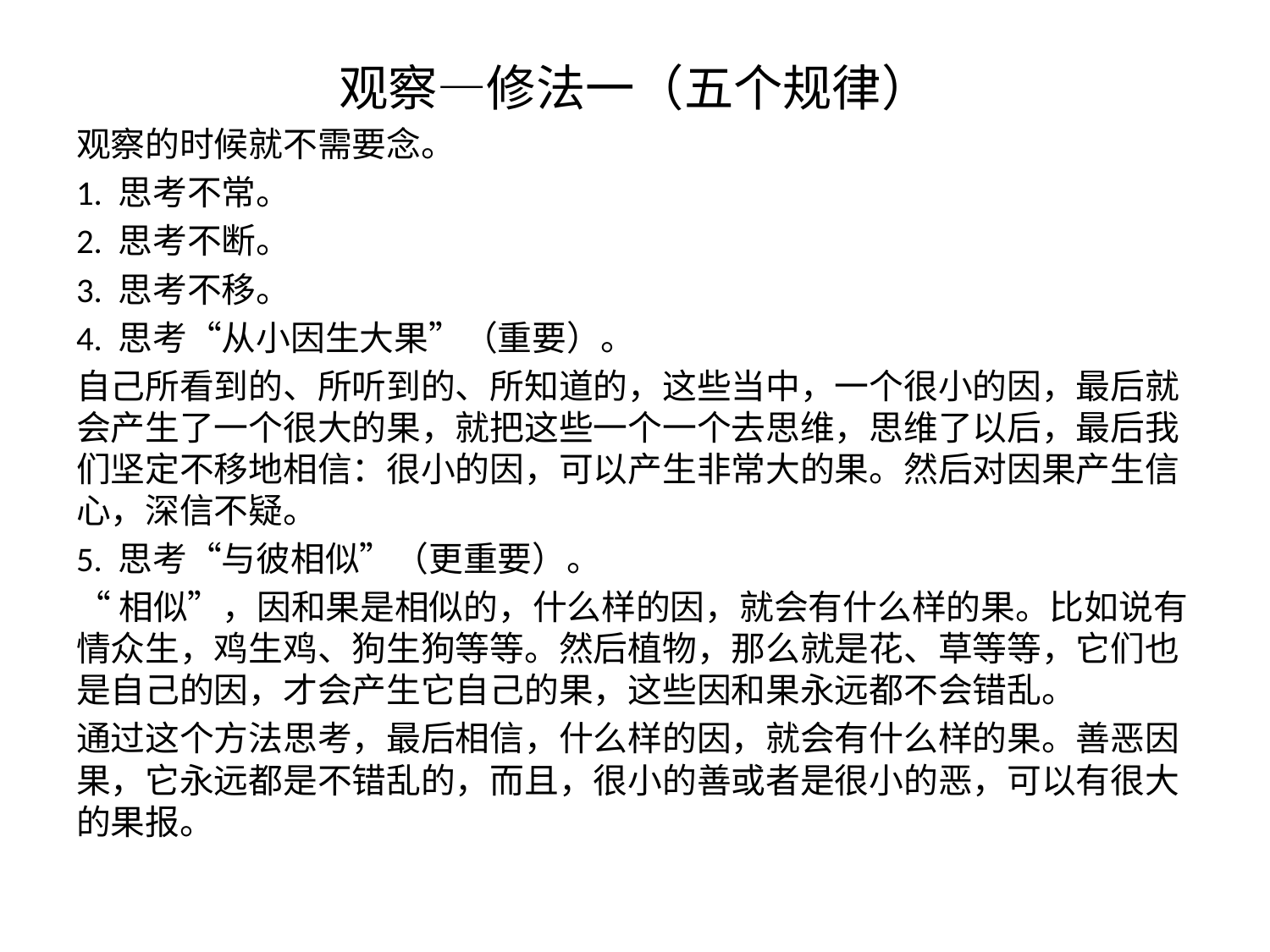

# 观察—修法一（五个规律）
观察的时候就不需要念。
1. 思考不常。
2. 思考不断。
3. 思考不移。
4. 思考“从小因生大果”（重要）。
自己所看到的、所听到的、所知道的，这些当中，一个很小的因，最后就会产生了一个很大的果，就把这些一个一个去思维，思维了以后，最后我们坚定不移地相信：很小的因，可以产生非常大的果。然后对因果产生信心，深信不疑。
5. 思考“与彼相似”（更重要）。
“相似”，因和果是相似的，什么样的因，就会有什么样的果。比如说有情众生，鸡生鸡、狗生狗等等。然后植物，那么就是花、草等等，它们也是自己的因，才会产生它自己的果，这些因和果永远都不会错乱。
通过这个方法思考，最后相信，什么样的因，就会有什么样的果。善恶因果，它永远都是不错乱的，而且，很小的善或者是很小的恶，可以有很大的果报。